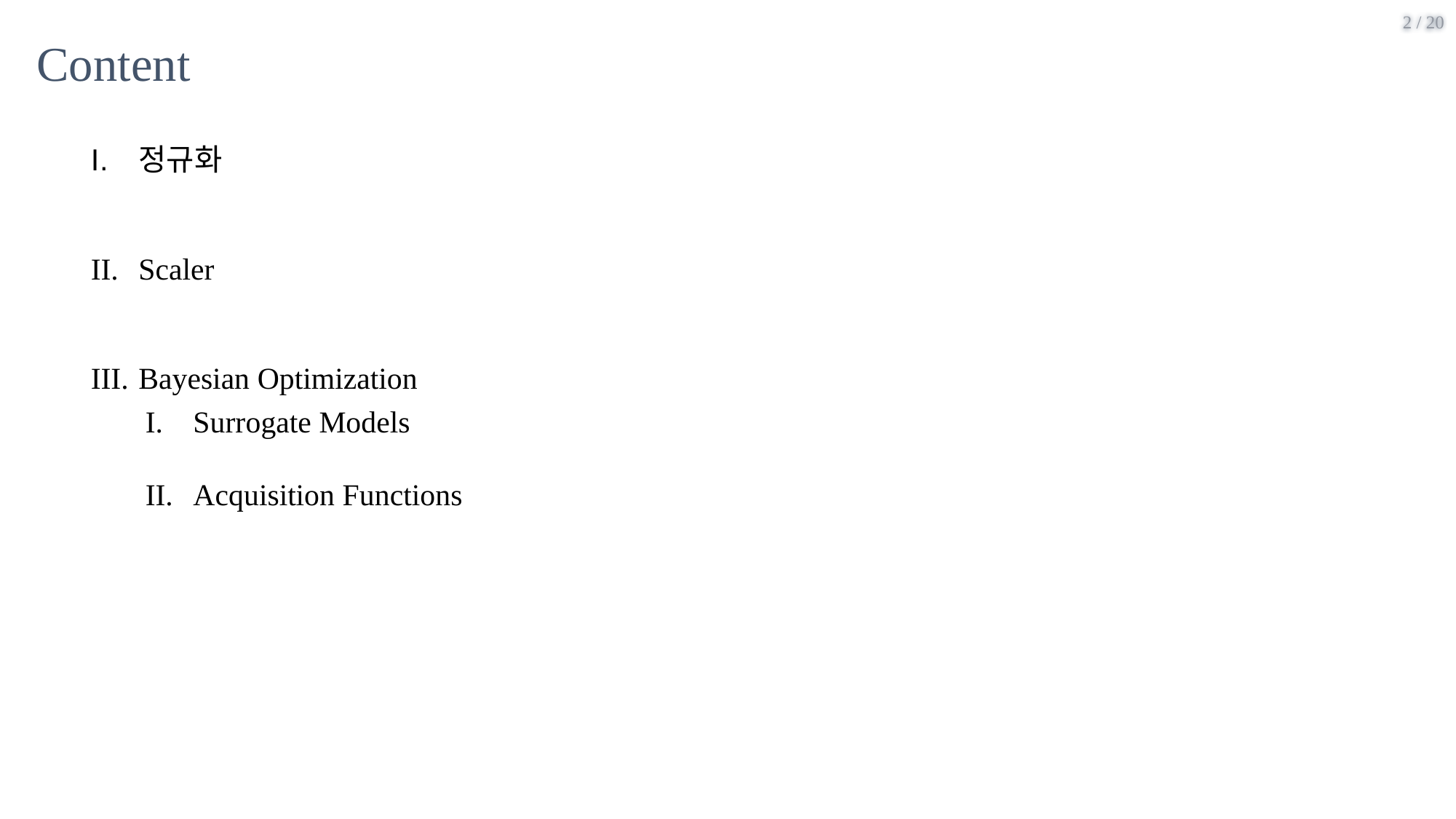

2 / 20
Content
정규화

Scaler

Bayesian Optimization

Surrogate Models

Acquisition Functions